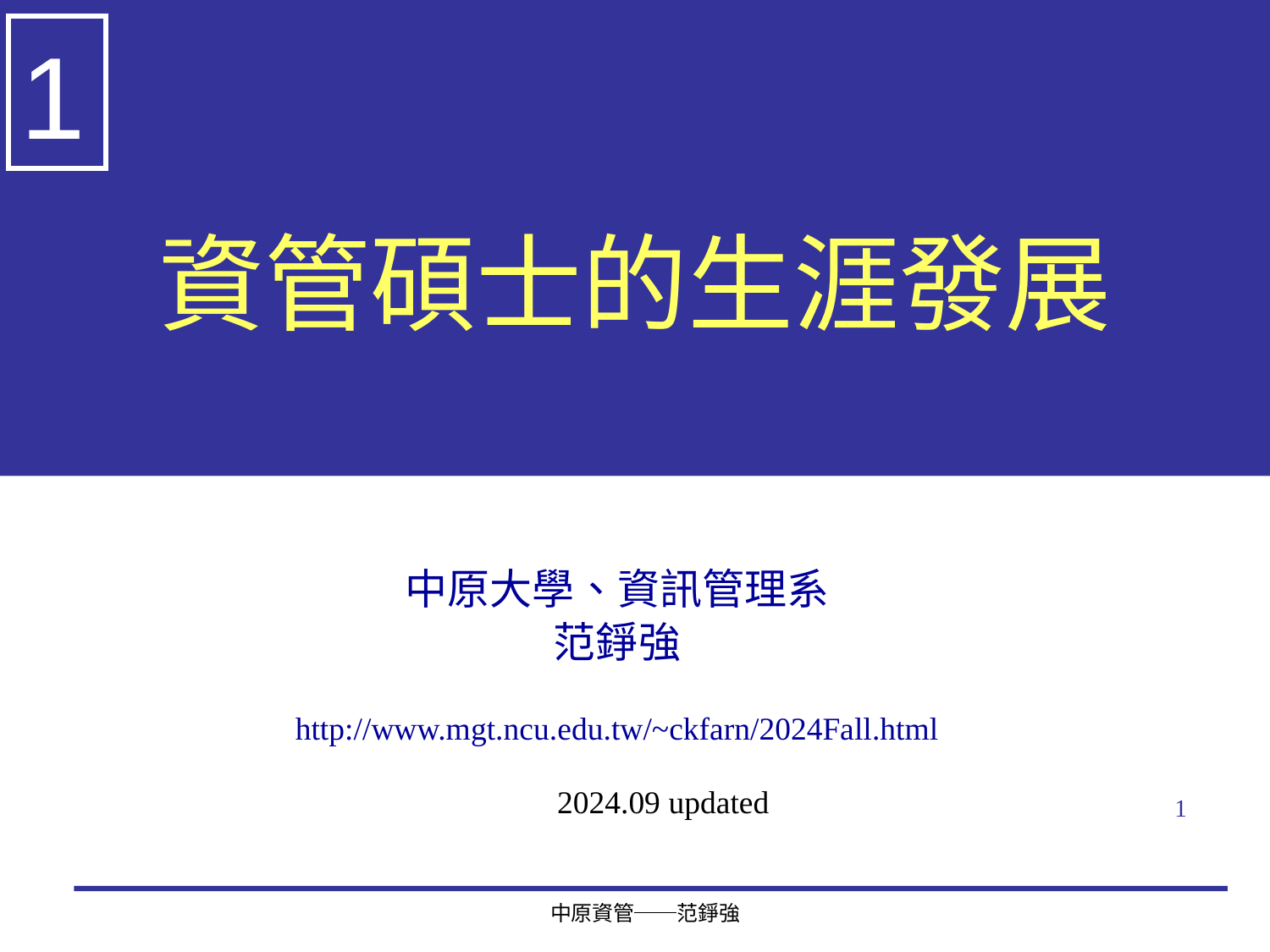

1
# 資管碩士的生涯發展
中原大學、資訊管理系
范錚強

http://www.mgt.ncu.edu.tw/~ckfarn/2024Fall.html

2024.09 updated
1